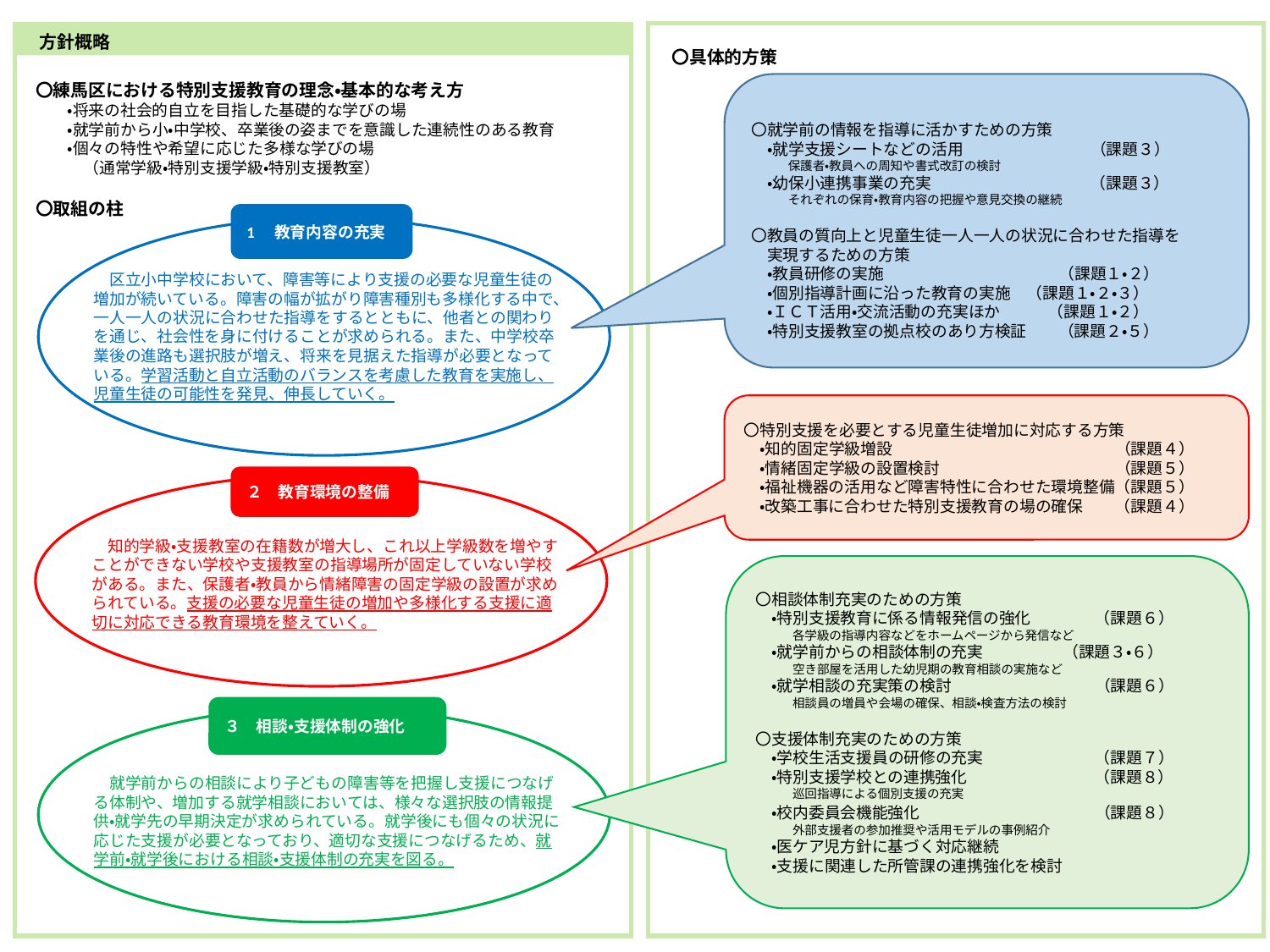

方針概略

〇具体的方策

〇練馬区における特別支援教育の理念・基本的な考え方
　　・将来の社会的自立を目指した基礎的な学びの場
　　・就学前から小・中学校、卒業後の姿までを意識した連続性のある教育
　　・個々の特性や希望に応じた多様な学びの場
　　　（通常学級・特別支援学級・特別支援教室）

〇取組の柱

〇就学前の情報を指導に活かすための方策
　・就学支援シートなどの活用　　　　　　　　（課題３）
　　　保護者・教員への周知や書式改訂の検討
　・幼保小連携事業の充実　　　　　　　　　　（課題３）
　　　それぞれの保育・教育内容の把握や意見交換の継続

〇教員の質向上と児童生徒一人一人の状況に合わせた指導を
　実現するための方策
　・教員研修の実施　　　　　　　　　　　（課題１・２）
　・個別指導計画に沿った教育の実施　（課題１・２・３）
　・ＩＣＴ活用・交流活動の充実ほか　　　（課題１・２）
　・特別支援教室の拠点校のあり方検証　　（課題２・５）

1　教育内容の充実

　区立小中学校において、障害等により支援の必要な児童生徒の増加が続いている。障害の幅が拡がり障害種別も多様化する中で、一人一人の状況に合わせた指導をするとともに、他者との関わりを通じ、社会性を身に付けることが求められる。また、中学校卒業後の進路も選択肢が増え、将来を見据えた指導が必要となっている。学習活動と自立活動のバランスを考慮した教育を実施し、児童生徒の可能性を発見、伸長していく。
〇特別支援を必要とする児童生徒増加に対応する方策
　・知的固定学級増設　　　　　　　　　　　　　　（課題４）
　・情緒固定学級の設置検討　　　　　　　　　　　（課題５）
　・福祉機器の活用など障害特性に合わせた環境整備（課題５）
　・改築工事に合わせた特別支援教育の場の確保　　（課題４）
２　教育環境の整備

　知的学級・支援教室の在籍数が増大し、これ以上学級数を増やすことができない学校や支援教室の指導場所が固定していない学校がある。また、保護者・教員から情緒障害の固定学級の設置が求められている。支援の必要な児童生徒の増加や多様化する支援に適切に対応できる教育環境を整えていく。
〇相談体制充実のための方策
　・特別支援教育に係る情報発信の強化　　　　（課題６）
　　　各学級の指導内容などをホームページから発信など
　・就学前からの相談体制の充実　　　　　（課題３・６）
　　　空き部屋を活用した幼児期の教育相談の実施など
　・就学相談の充実策の検討　　　　　　　　　（課題６）
　　　相談員の増員や会場の確保、相談・検査方法の検討

〇支援体制充実のための方策
　・学校生活支援員の研修の充実　　　　　　　（課題７）
　・特別支援学校との連携強化　　　　　　　　（課題８）
　　　巡回指導による個別支援の充実
　・校内委員会機能強化　　　　　　　　　　　（課題８）
　　　外部支援者の参加推奨や活用モデルの事例紹介
　・医ケア児方針に基づく対応継続
　・支援に関連した所管課の連携強化を検討
３　相談・支援体制の強化

　就学前からの相談により子どもの障害等を把握し支援につなげる体制や、増加する就学相談においては、様々な選択肢の情報提供・就学先の早期決定が求められている。就学後にも個々の状況に応じた支援が必要となっており、適切な支援につなげるため、就学前・就学後における相談・支援体制の充実を図る。